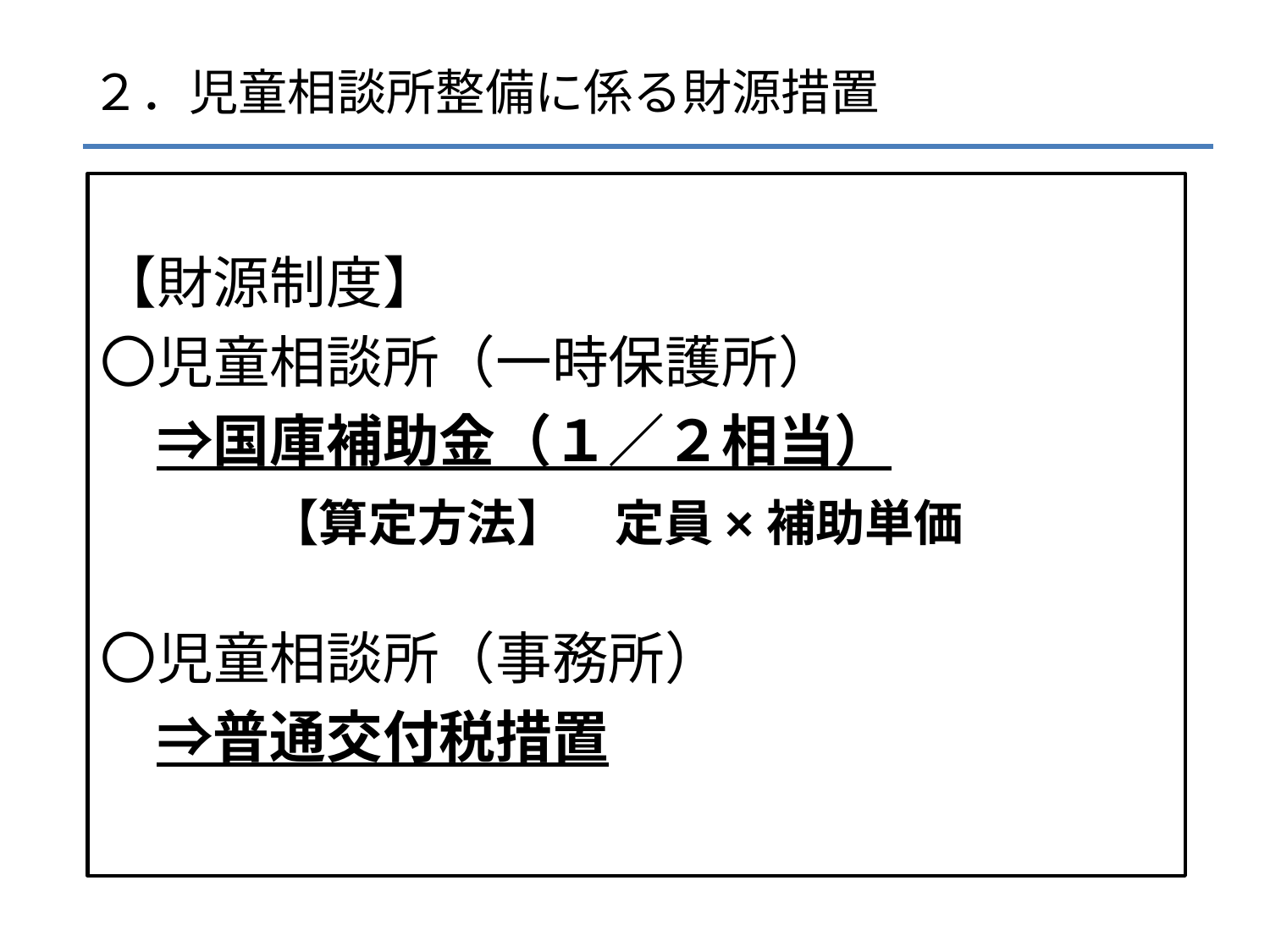

２．児童相談所整備に係る財源措置
【財源制度】
〇児童相談所（一時保護所）
　⇒国庫補助金（１／２相当）
　　　【算定方法】　定員×補助単価
〇児童相談所（事務所）
　⇒普通交付税措置